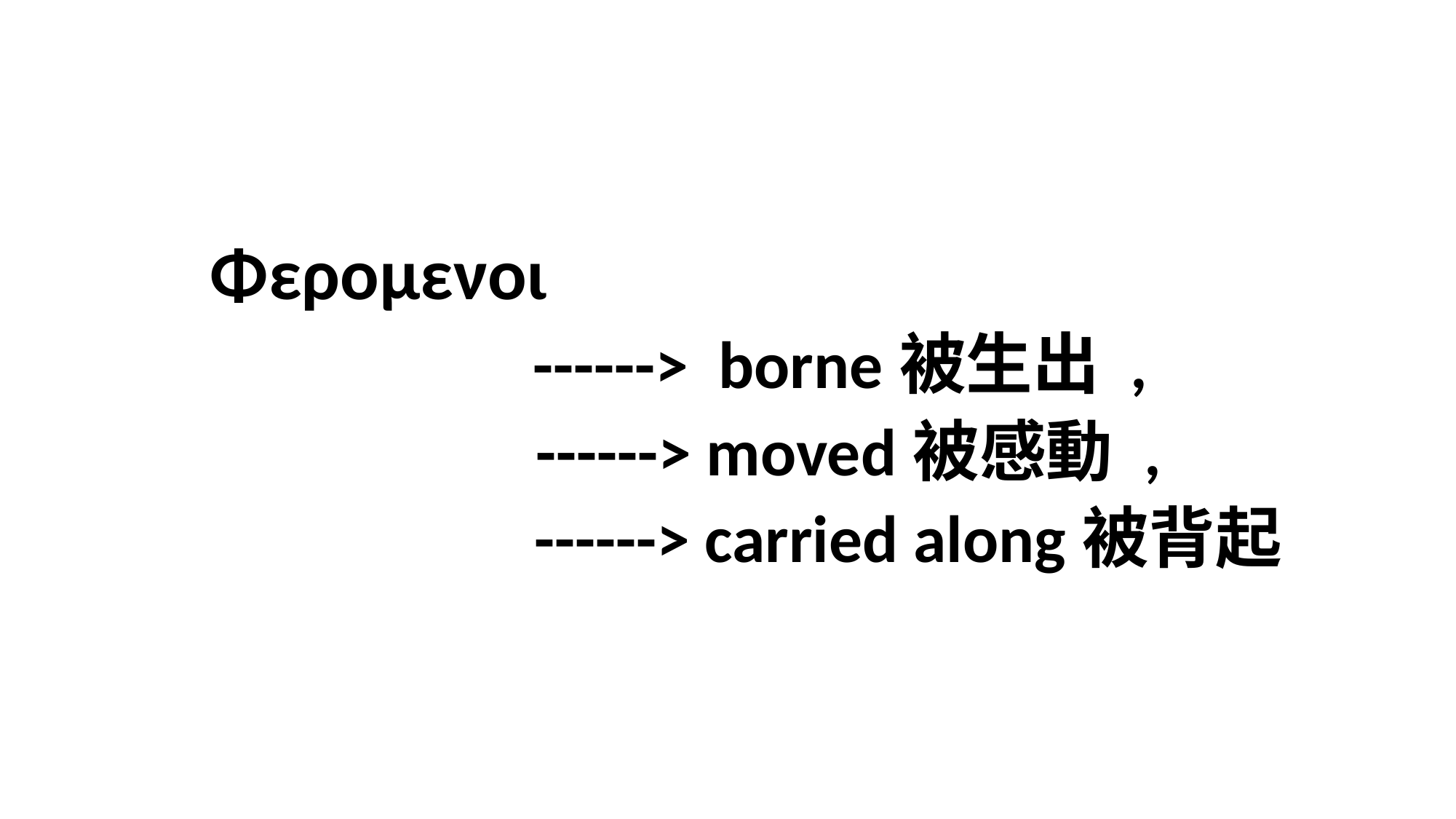

Φερομενοι
                                    ------>  borne被生出 ,
                                    ------> moved被感動 ,
                                    ------> carried along被背起